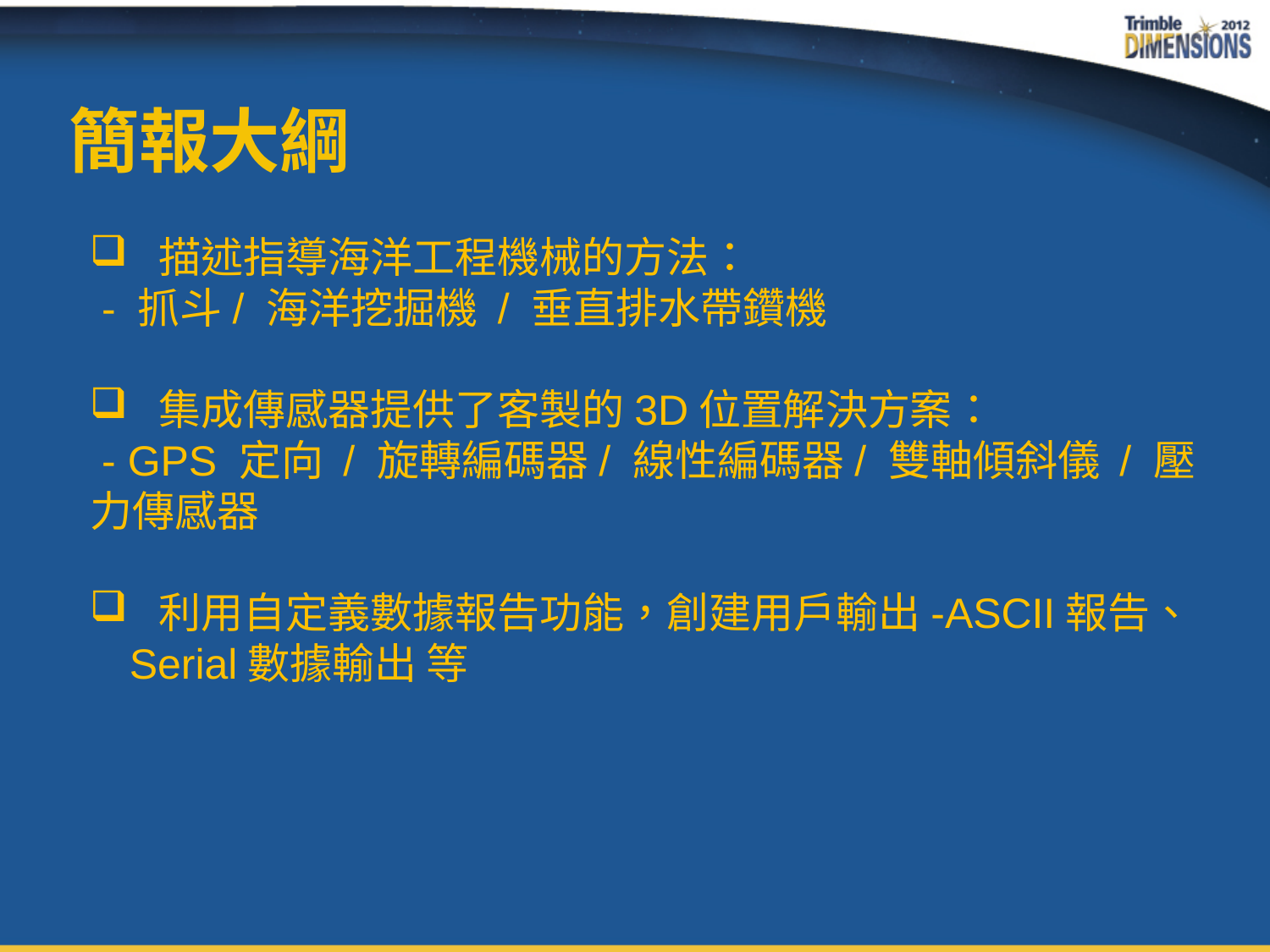

# 簡報大綱
  描述指導海洋工程機械的方法：
 - 抓斗/ 海洋挖掘機 / 垂直排水帶鑽機

  集成傳感器提供了客製的3D位置解決方案：
 - GPS 定向 / 旋轉編碼器/ 線性編碼器/ 雙軸傾斜儀 / 壓力傳感器

  利用自定義數據報告功能，創建用戶輸出-ASCII報告、Serial數據輸出 等